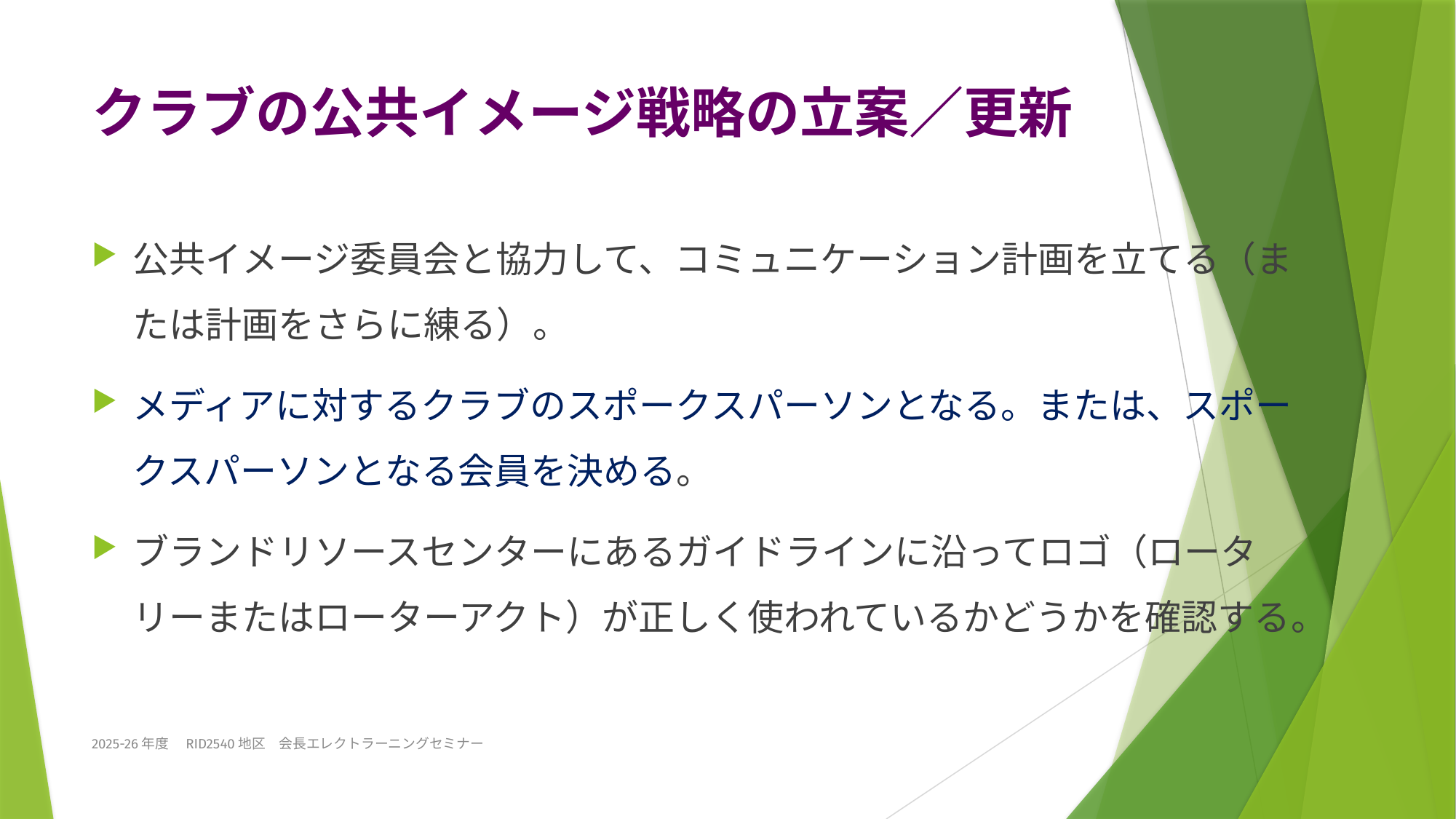

# クラブの公共イメージ戦略の立案／更新
公共イメージ委員会と協力して、コミュニケーション計画を立てる（または計画をさらに練る）。
メディアに対するクラブのスポークスパーソンとなる。または、スポークスパーソンとなる会員を決める。
ブランドリソースセンターにあるガイドラインに沿ってロゴ（ロータリーまたはローターアクト）が正しく使われているかどうかを確認する。

2025-26年度　RID2540地区　会長エレクトラーニングセミナー